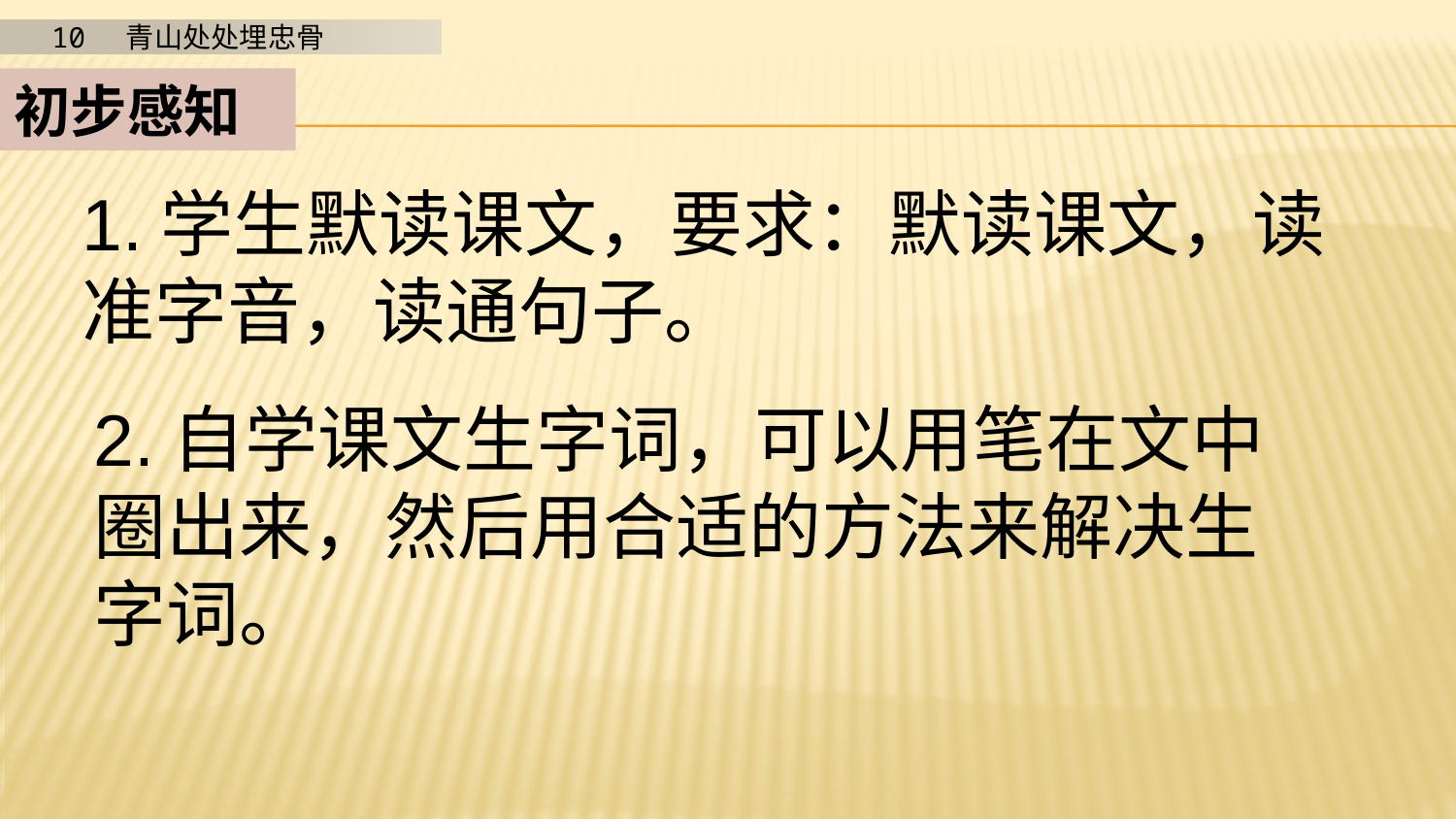

初步感知
1.学生默读课文，要求：默读课文，读准字音，读通句子。
2.自学课文生字词，可以用笔在文中圈出来，然后用合适的方法来解决生字词。